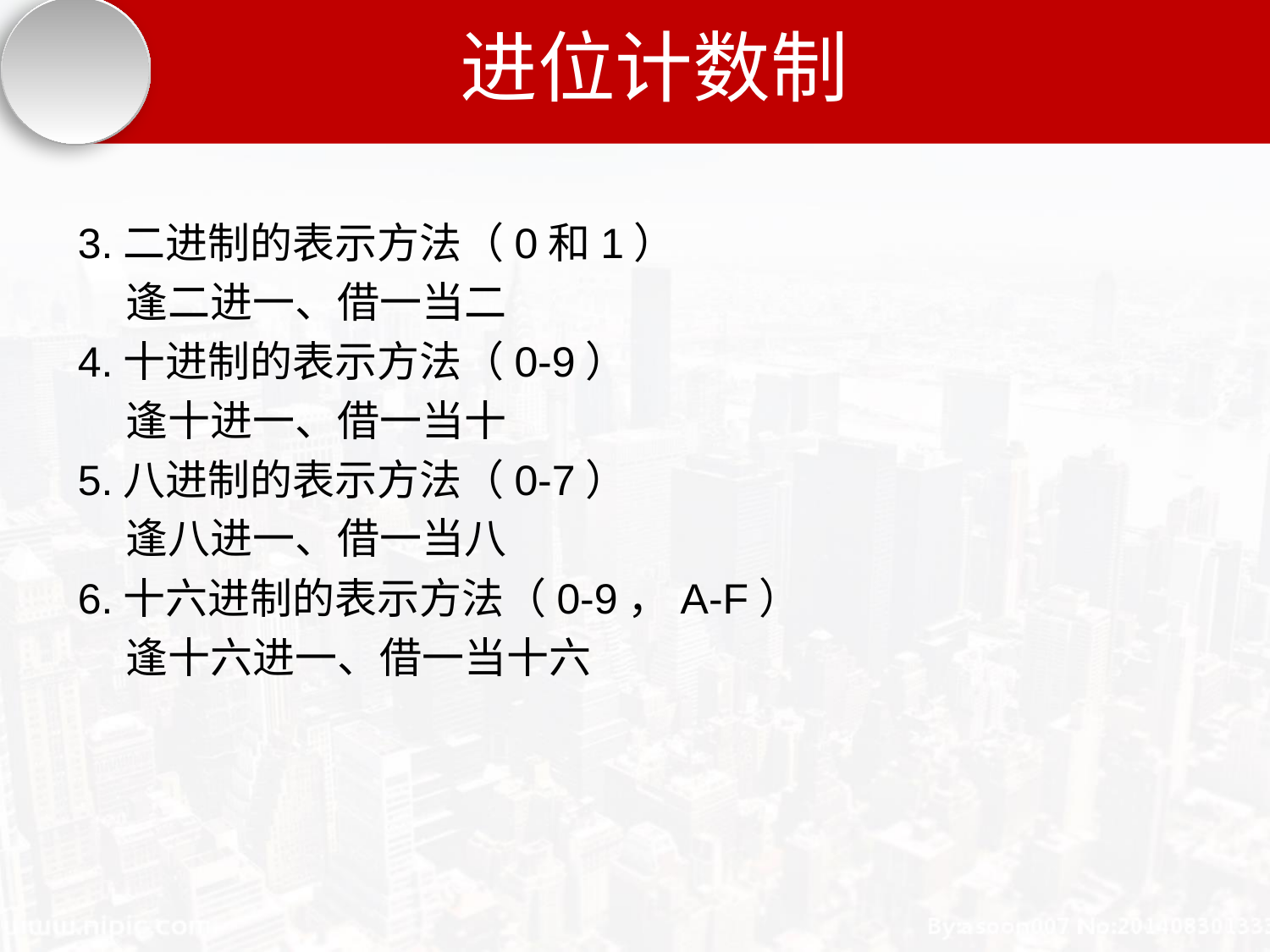

# 进位计数制
3.二进制的表示方法（0和1）
	逢二进一、借一当二
4.十进制的表示方法（0-9）
	逢十进一、借一当十
5.八进制的表示方法（0-7）
	逢八进一、借一当八
6.十六进制的表示方法（0-9，A-F）
	逢十六进一、借一当十六

30